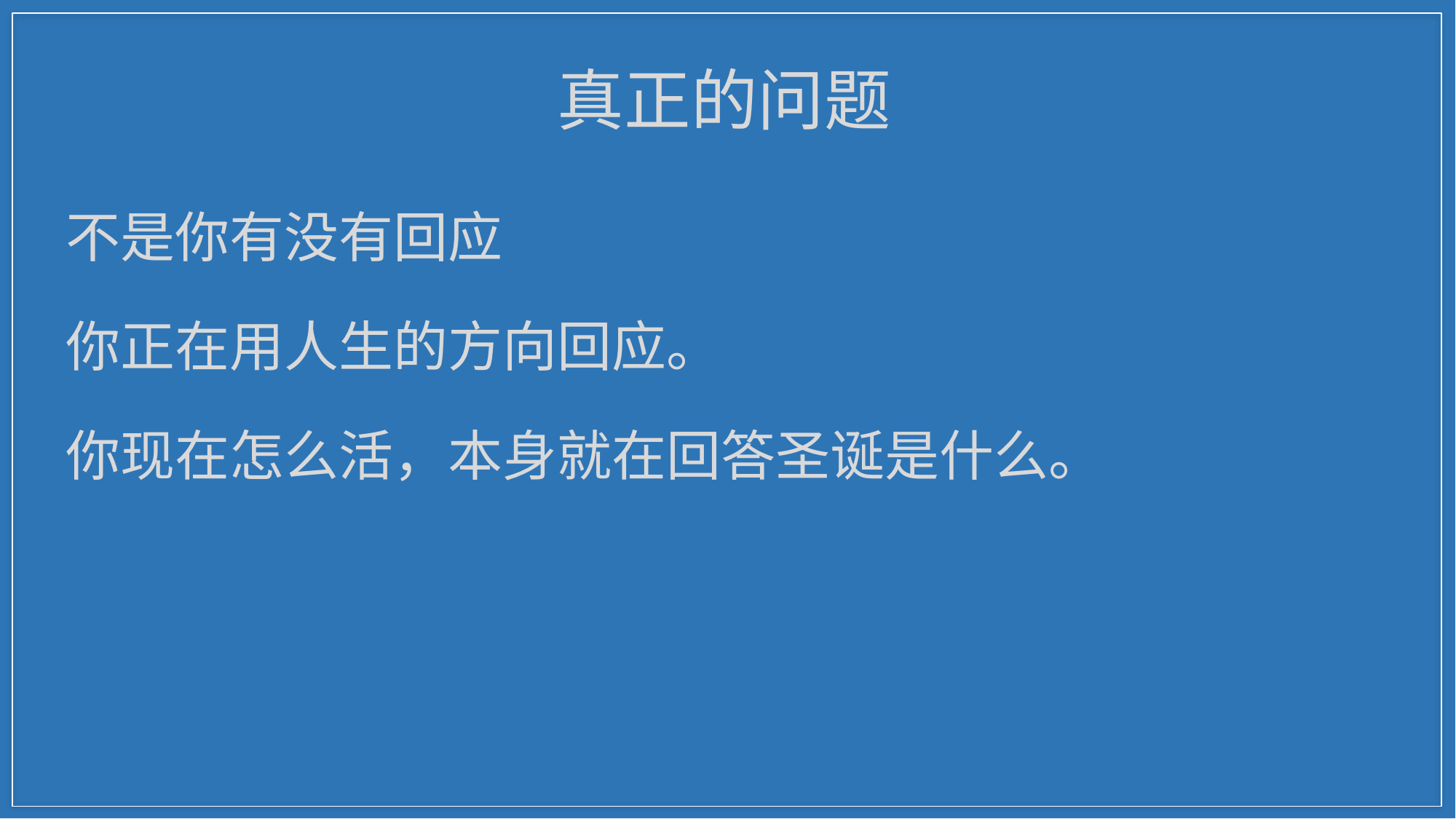

# 真正的问题
不是你有没有回应
你正在用人生的方向回应。
你现在怎么活，本身就在回答圣诞是什么。